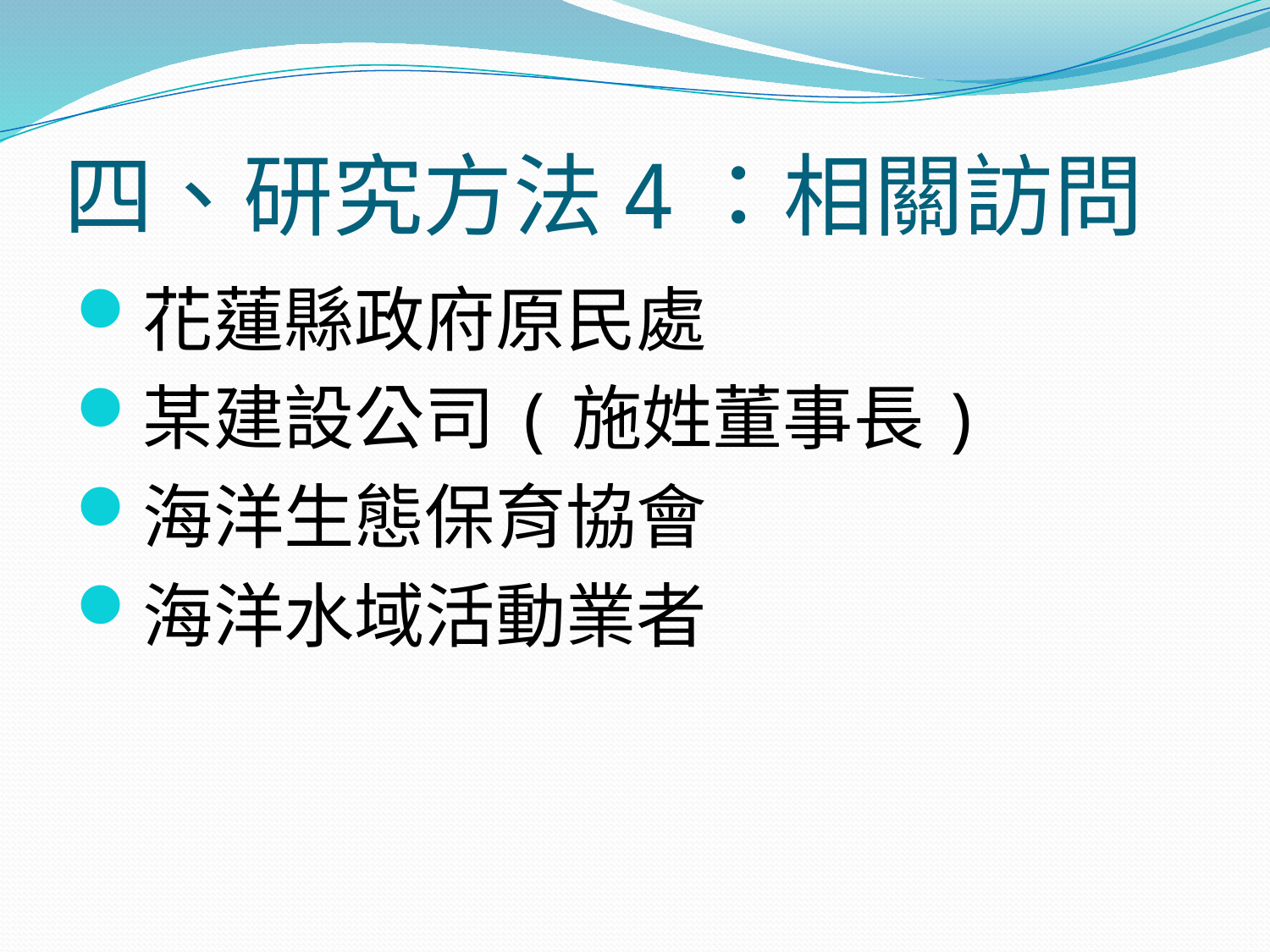

# 四、研究方法4：相關訪問
花蓮縣政府原民處
某建設公司(施姓董事長)
海洋生態保育協會
海洋水域活動業者